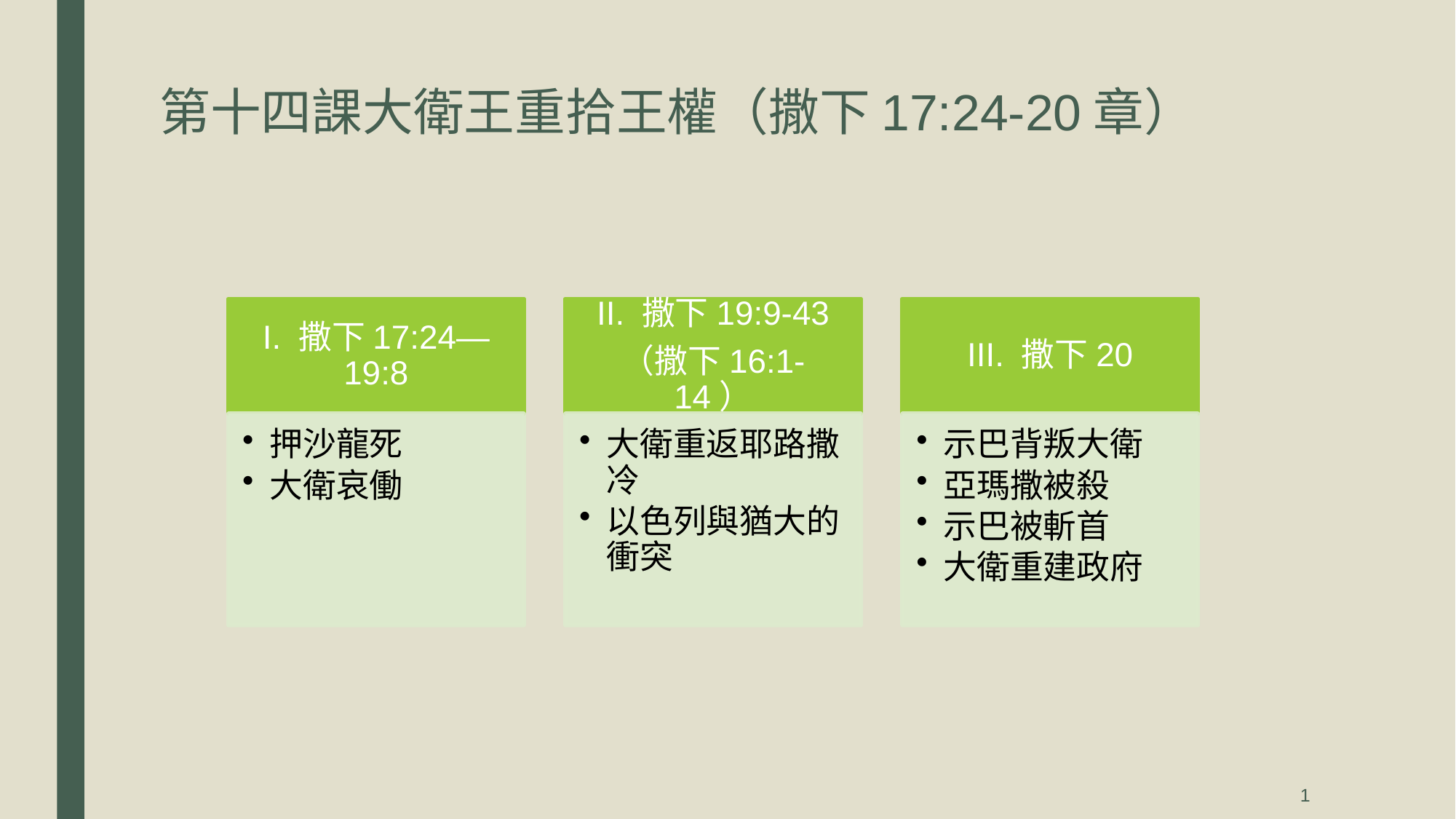

# 第十四課	大衛王重拾王權（撒下17:24-20章）
I. 撒下17:24—19:8
押沙龍死
大衛哀働
II. 撒下19:9-43
（撒下16:1-14）
大衛重返耶路撒冷
以色列與猶大的衝突
III. 撒下20
示巴背叛大衛
亞瑪撒被殺
示巴被斬首
大衛重建政府

1